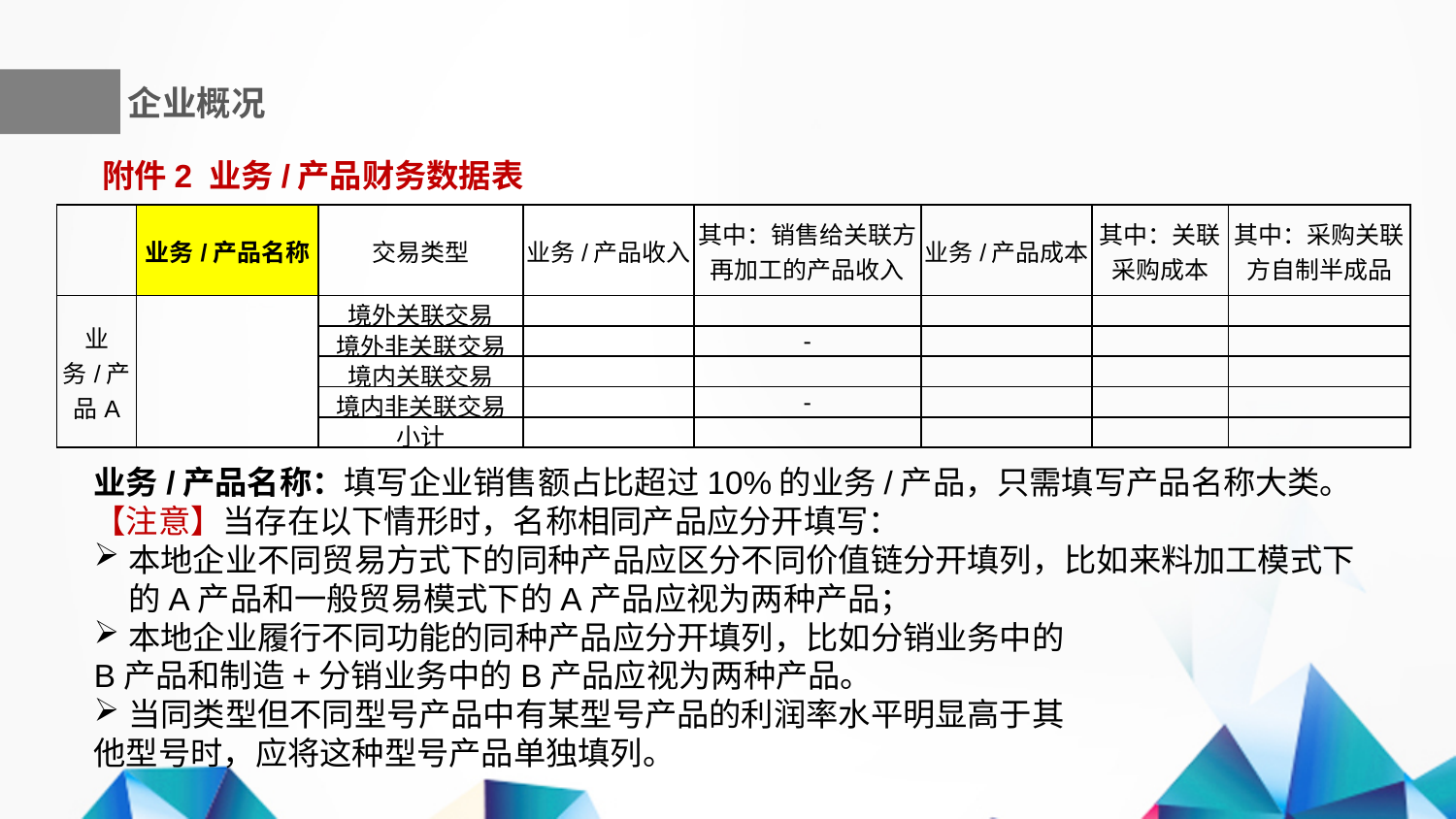

企业概况
附件2 业务/产品财务数据表
|  | 业务/产品名称 | 交易类型 | 业务/产品收入 | 其中：销售给关联方再加工的产品收入 | 业务/产品成本 | 其中：关联采购成本 | 其中：采购关联方自制半成品 |
| --- | --- | --- | --- | --- | --- | --- | --- |
| 业务/产品A |  | 境外关联交易 |  |  |  |  |  |
|  |  | 境外非关联交易 |  | - |  |  |  |
|  |  | 境内关联交易 |  |  |  |  |  |
|  |  | 境内非关联交易 |  | - |  |  |  |
|  |  | 小计 |  |  |  |  |  |
业务/产品名称：填写企业销售额占比超过10%的业务/产品，只需填写产品名称大类。
【注意】当存在以下情形时，名称相同产品应分开填写：
本地企业不同贸易方式下的同种产品应区分不同价值链分开填列，比如来料加工模式下的A产品和一般贸易模式下的A产品应视为两种产品；
本地企业履行不同功能的同种产品应分开填列，比如分销业务中的
B产品和制造+分销业务中的B产品应视为两种产品。
当同类型但不同型号产品中有某型号产品的利润率水平明显高于其
他型号时，应将这种型号产品单独填列。